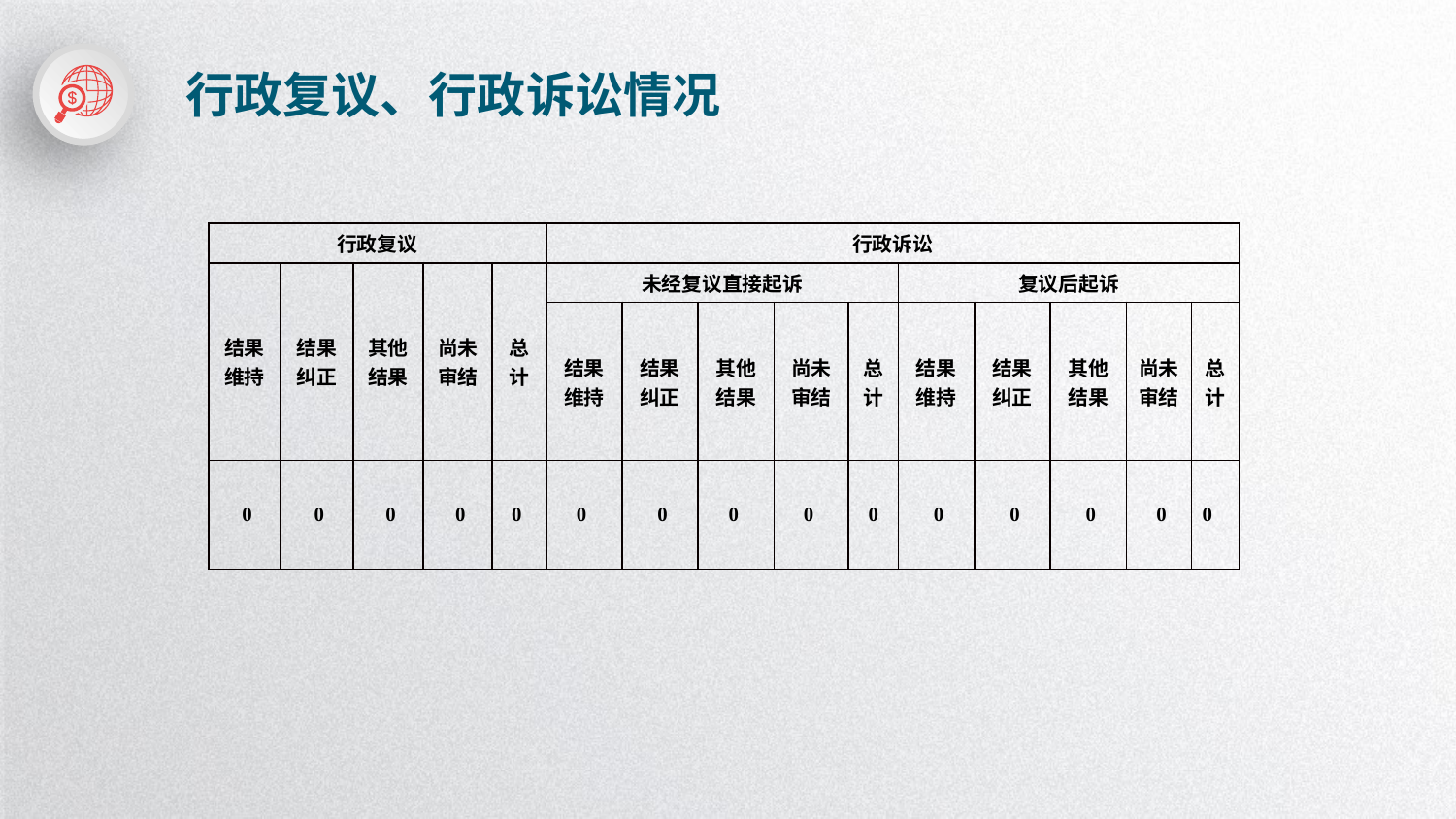

行政复议、行政诉讼情况
| 行政复议 |  |  |  |  | 行政诉讼 |  |  |  |  |  |  |  |  |  |
| --- | --- | --- | --- | --- | --- | --- | --- | --- | --- | --- | --- | --- | --- | --- |
| 结果维持 | 结果纠正 | 其他结果 | 尚未审结 | 总计 | 未经复议直接起诉 |  |  |  |  | 复议后起诉 |  |  |  |  |
|  |  |  |  |  | 结果维持 | 结果纠正 | 其他结果 | 尚未审结 | 总计 | 结果维持 | 结果纠正 | 其他结果 | 尚未审结 | 总计 |
| 0 | 0 | 0 | 0 | 0 | 0 | 0 | 0 | 0 | 0 | 0 | 0 | 0 | 0 | 0 |